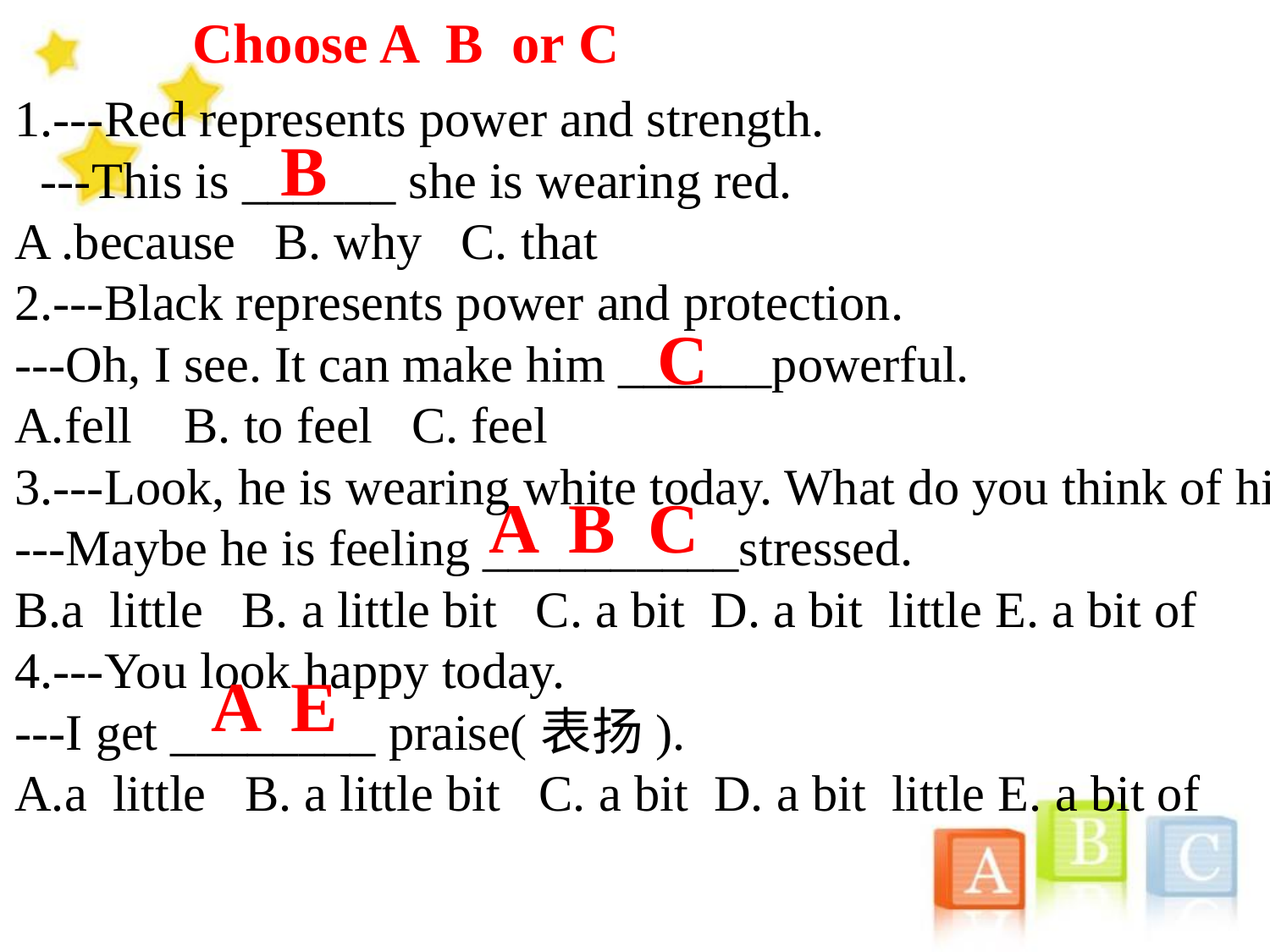

Choose A  B  or C
1.---Red represents power and strength.
  ---This is ______ she is wearing red.
A .because   B. why   C. that
2.---Black represents power and protection.
---Oh, I see. It can make him ______powerful.
fell    B. to feel   C. feel
3.---Look, he is wearing white today. What do you think of him?
---Maybe he is feeling __________stressed.
a  little   B. a little bit   C. a bit  D. a bit  little E. a bit of
4.---You look happy today.
---I get ________ praise(表扬).
A.a  little   B. a little bit   C. a bit  D. a bit  little E. a bit of

B
C
A
B
C
A
E